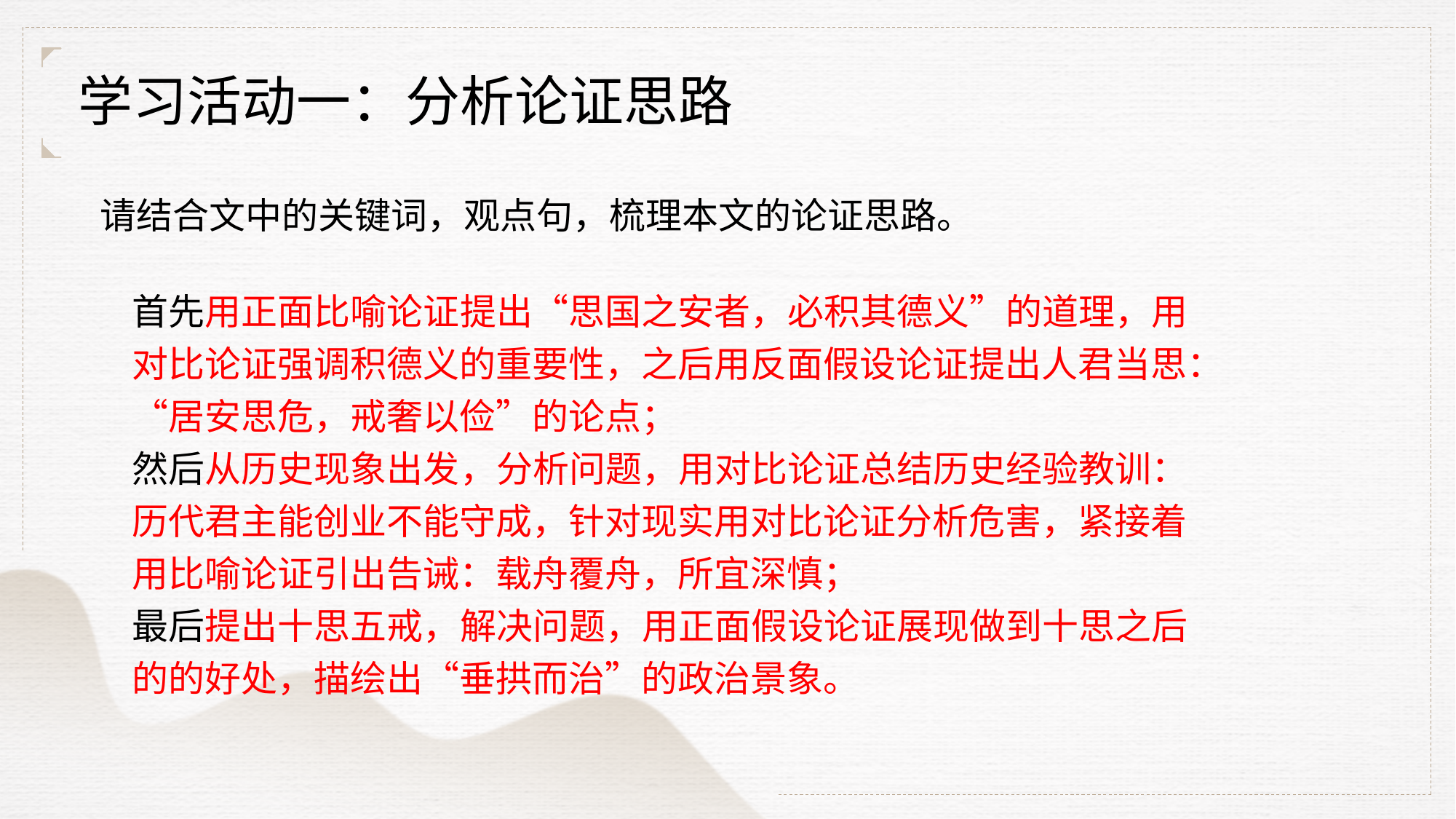

行业PPT模板http://www.1ppt.com/hangye/

学习活动一：分析论证思路

请结合文中的关键词，观点句，梳理本文的论证思路。
首先用正面比喻论证提出“思国之安者，必积其德义”的道理，用对比论证强调积德义的重要性，之后用反面假设论证提出人君当思：“居安思危，戒奢以俭”的论点；
然后从历史现象出发，分析问题，用对比论证总结历史经验教训：历代君主能创业不能守成，针对现实用对比论证分析危害，紧接着用比喻论证引出告诫：载舟覆舟，所宜深慎；
最后提出十思五戒，解决问题，用正面假设论证展现做到十思之后的的好处，描绘出“垂拱而治”的政治景象。